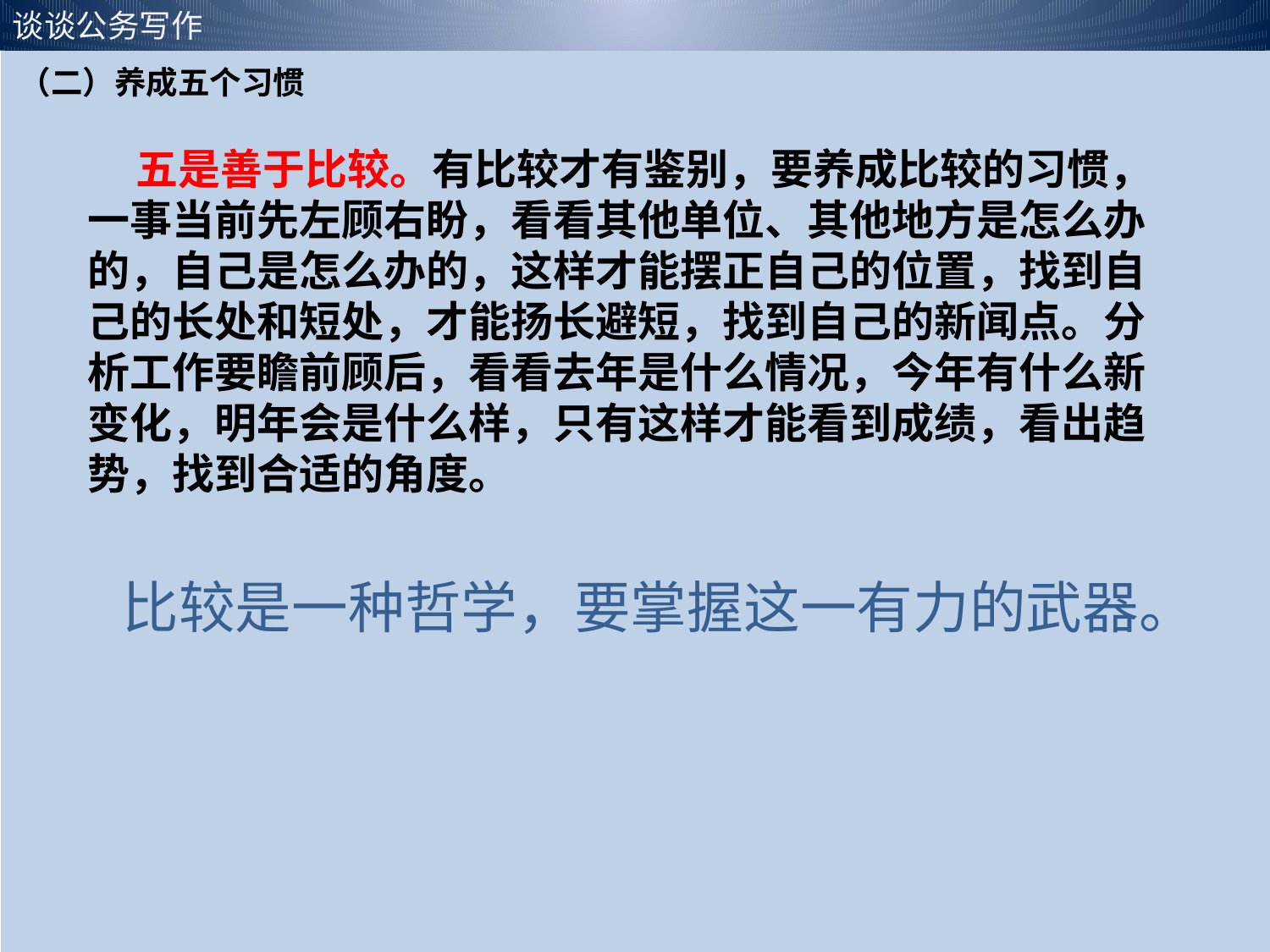

（二）养成五个习惯
    五是善于比较。有比较才有鉴别，要养成比较的习惯，一事当前先左顾右盼，看看其他单位、其他地方是怎么办的，自己是怎么办的，这样才能摆正自己的位置，找到自己的长处和短处，才能扬长避短，找到自己的新闻点。分析工作要瞻前顾后，看看去年是什么情况，今年有什么新变化，明年会是什么样，只有这样才能看到成绩，看出趋势，找到合适的角度。

比较是一种哲学，要掌握这一有力的武器。